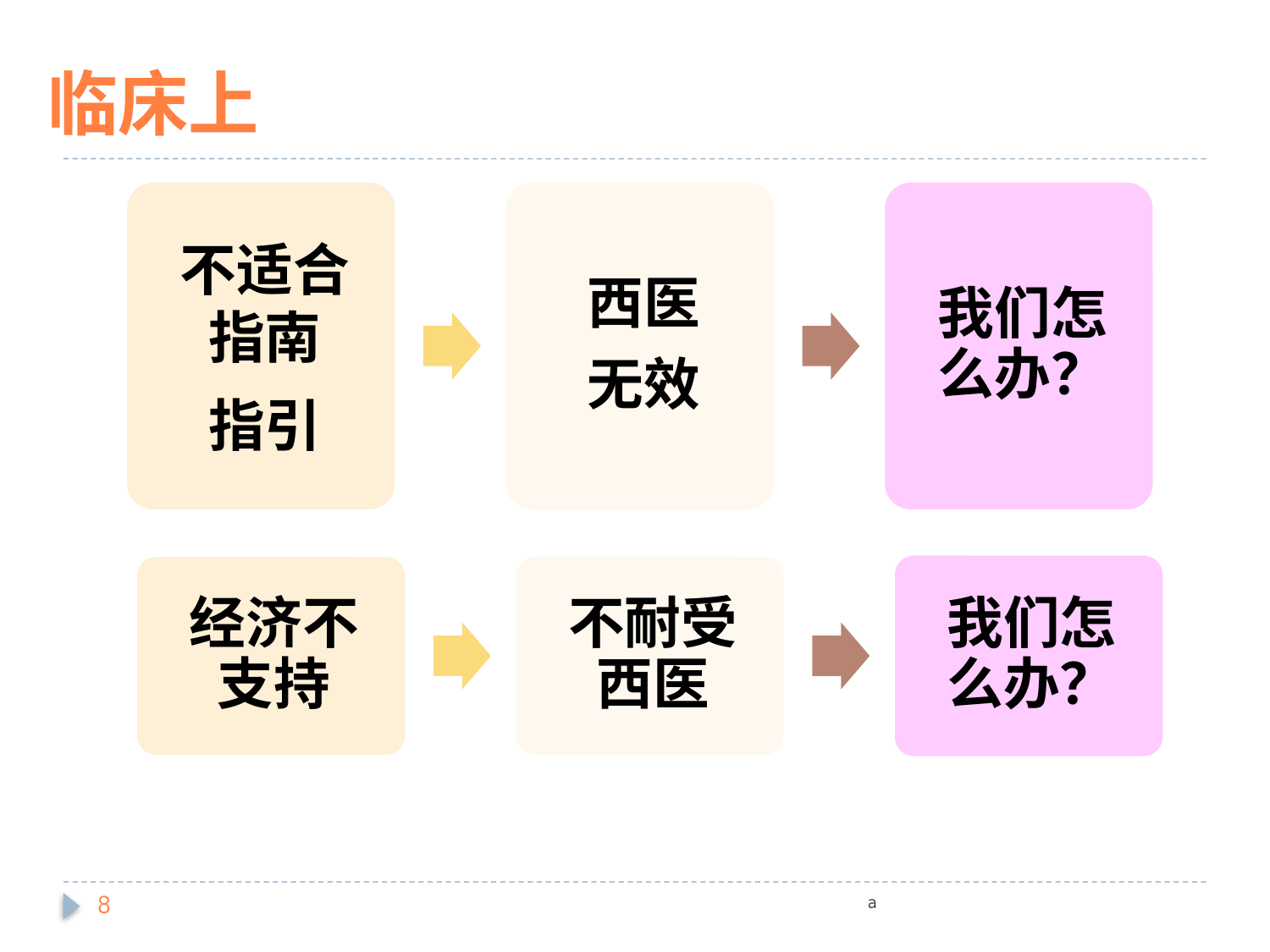

# 临床上
不适合指南
指引

西医
无效

我们怎么办？
经济不支持

不耐受西医

我们怎么办？
8
a